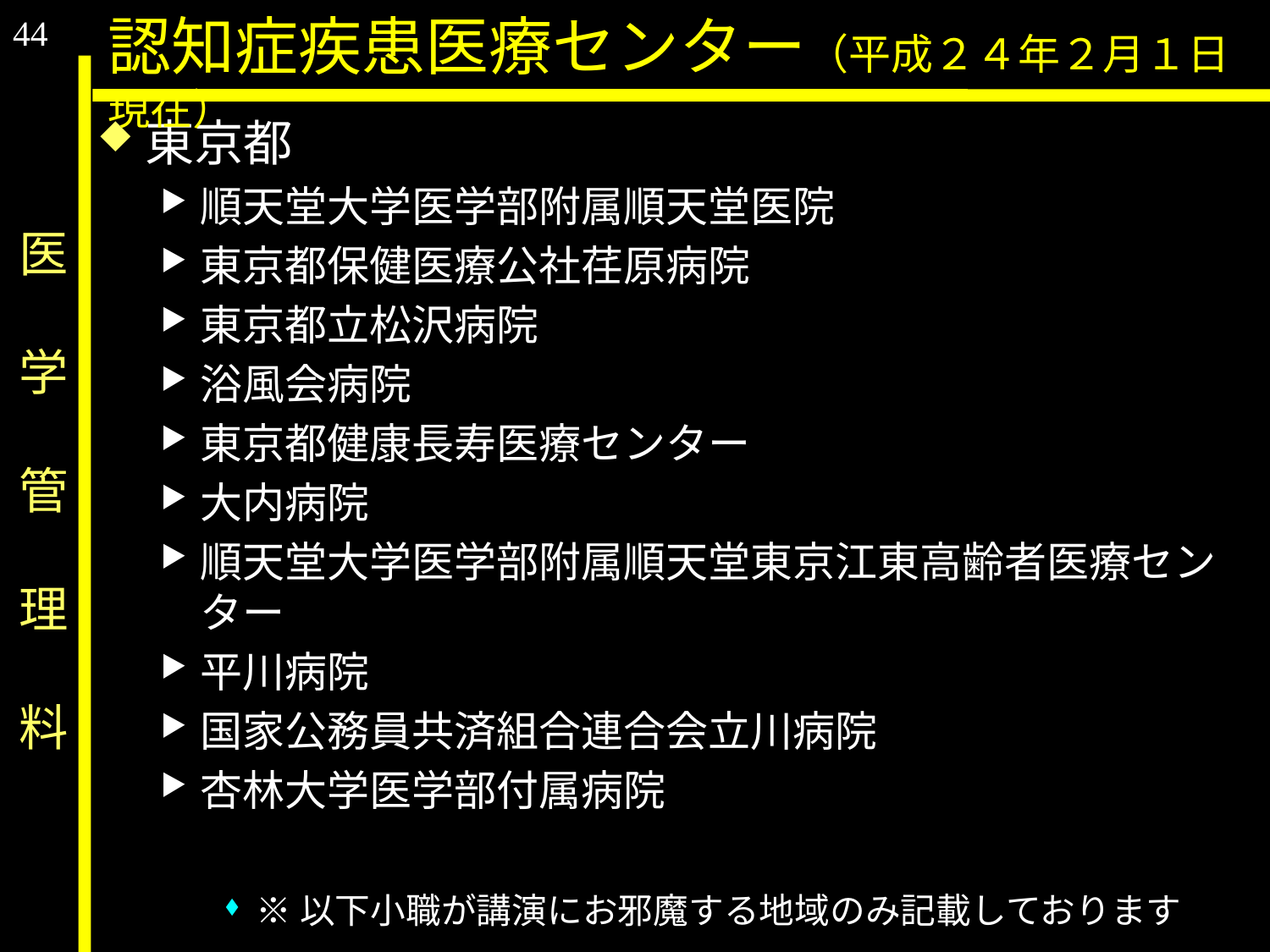

44
認知症疾患医療センター（平成２４年２月１日現在）

東京都
順天堂大学医学部附属順天堂医院
東京都保健医療公社荏原病院
東京都立松沢病院
浴風会病院
東京都健康長寿医療センター
大内病院
順天堂大学医学部附属順天堂東京江東高齢者医療センター
平川病院
国家公務員共済組合連合会立川病院
杏林大学医学部付属病院

※以下小職が講演にお邪魔する地域のみ記載しております

医　学　管　理　料